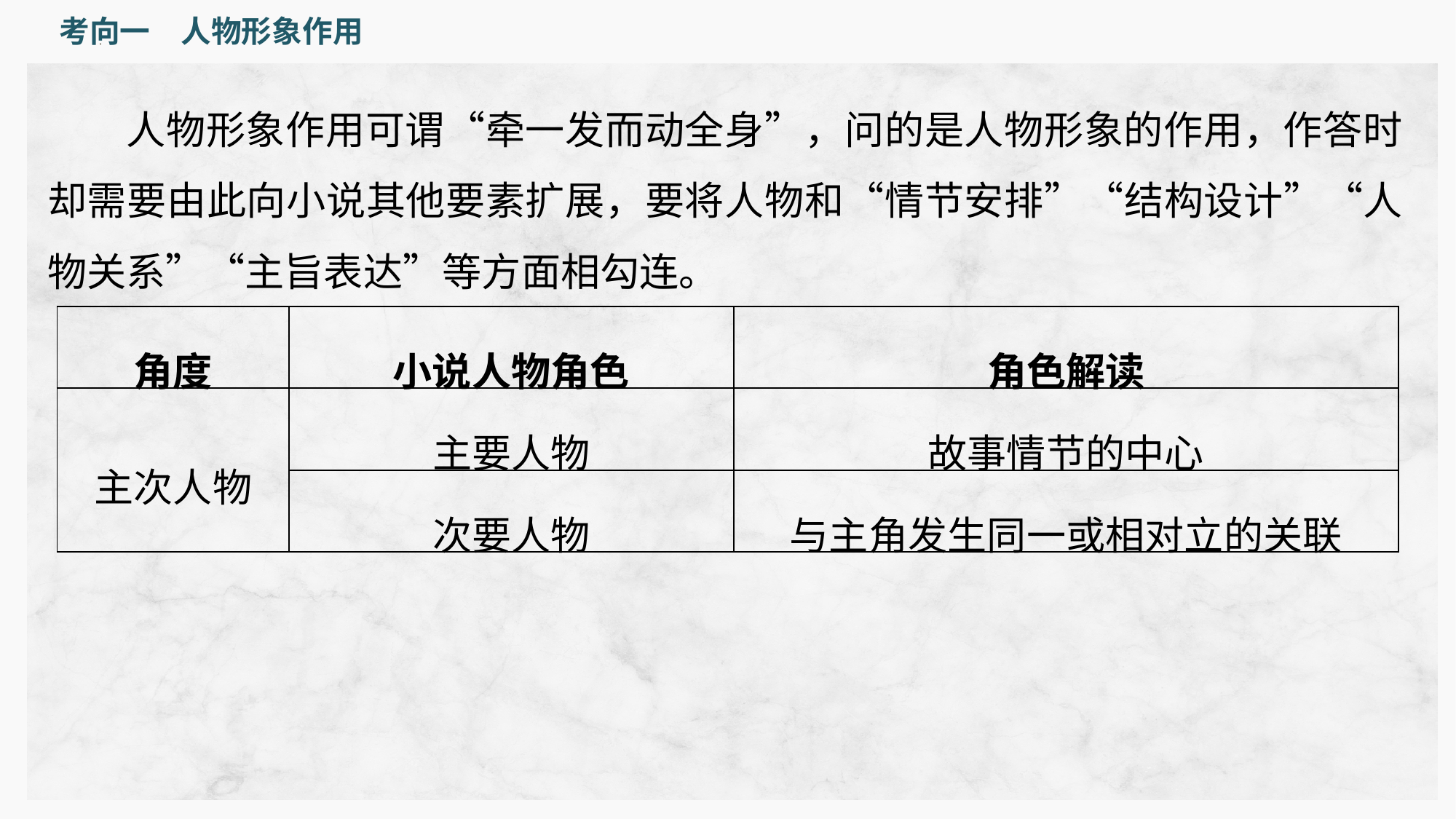

人物形象作用可谓“牵一发而动全身”，问的是人物形象的作用，作答时却需要由此向小说其他要素扩展，要将人物和“情节安排”“结构设计”“人物关系”“主旨表达”等方面相勾连。
| 角度 | 小说人物角色 | 角色解读 |
| --- | --- | --- |
| 主次人物 | 主要人物 | 故事情节的中心 |
|  | 次要人物 | 与主角发生同一或相对立的关联 |